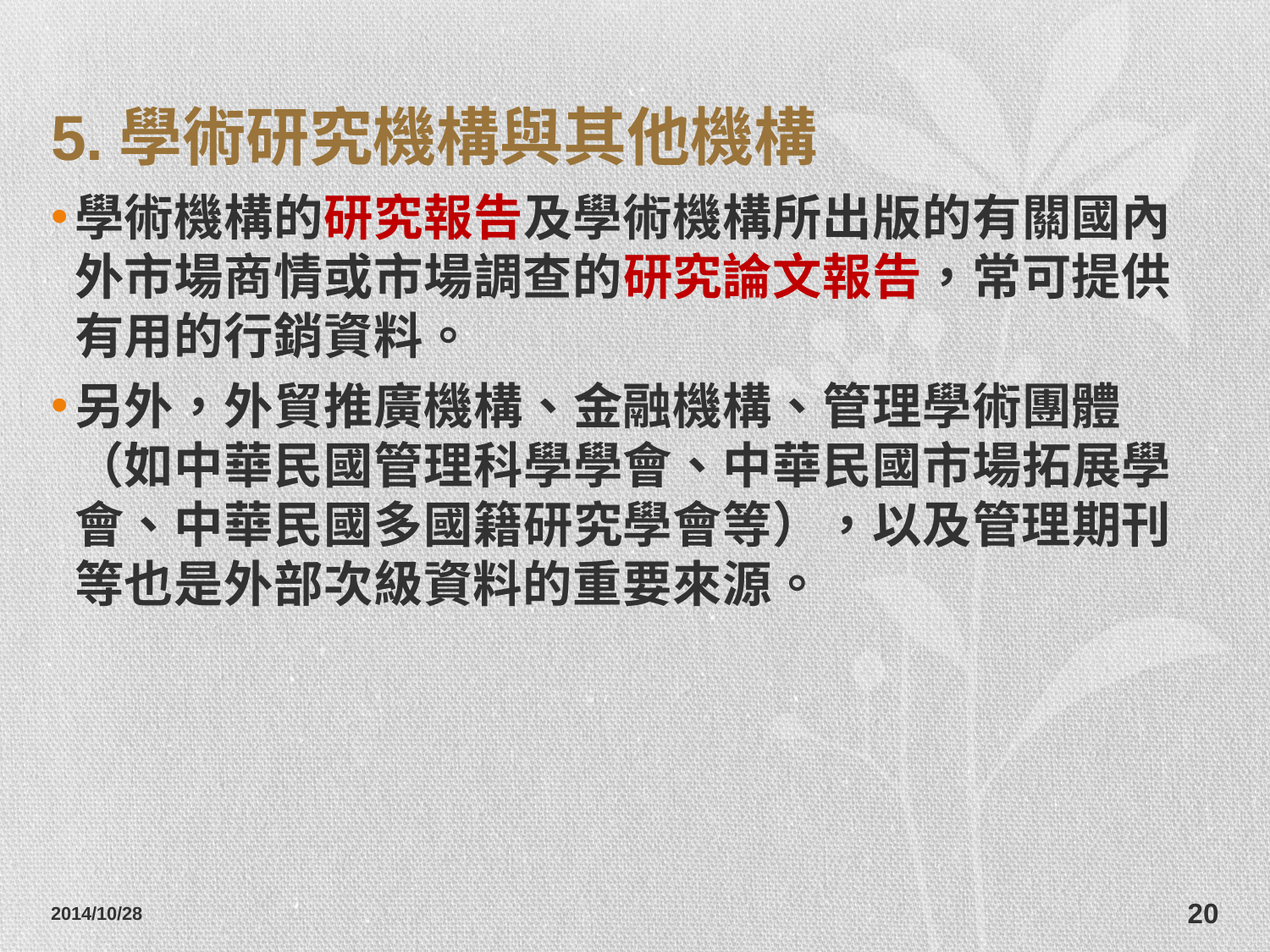

# 5.學術研究機構與其他機構
學術機構的研究報告及學術機構所出版的有關國內外市場商情或市場調查的研究論文報告，常可提供有用的行銷資料。
另外，外貿推廣機構、金融機構、管理學術團體（如中華民國管理科學學會、中華民國市場拓展學會、中華民國多國籍研究學會等），以及管理期刊等也是外部次級資料的重要來源。

2014/10/28
20